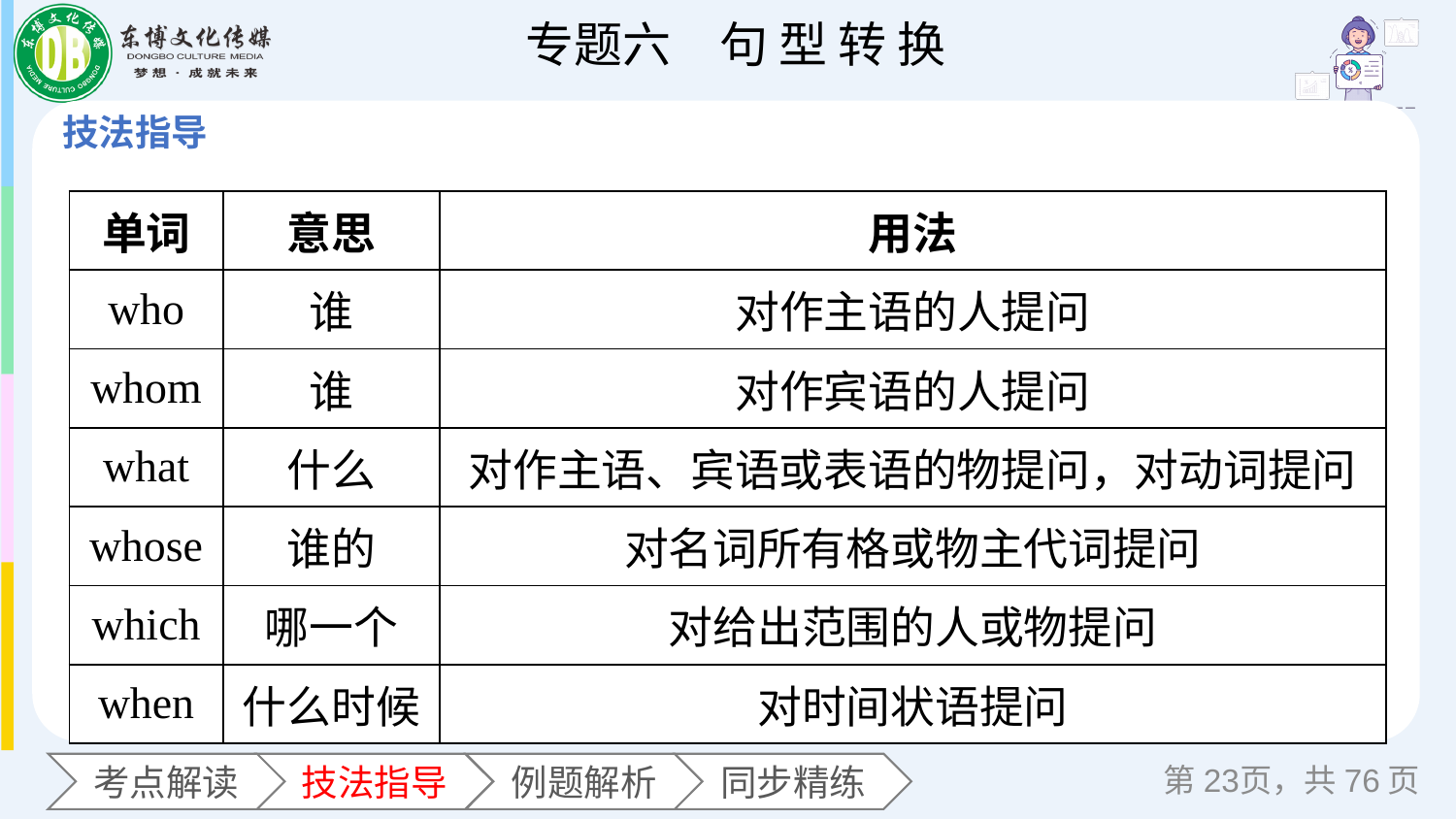

| 单词 | 意思 | 用法 |
| --- | --- | --- |
| who | 谁 | 对作主语的人提问 |
| whom | 谁 | 对作宾语的人提问 |
| what | 什么 | 对作主语、宾语或表语的物提问，对动词提问 |
| whose | 谁的 | 对名词所有格或物主代词提问 |
| which | 哪一个 | 对给出范围的人或物提问 |
| when | 什么时候 | 对时间状语提问 |
第23页，共76页